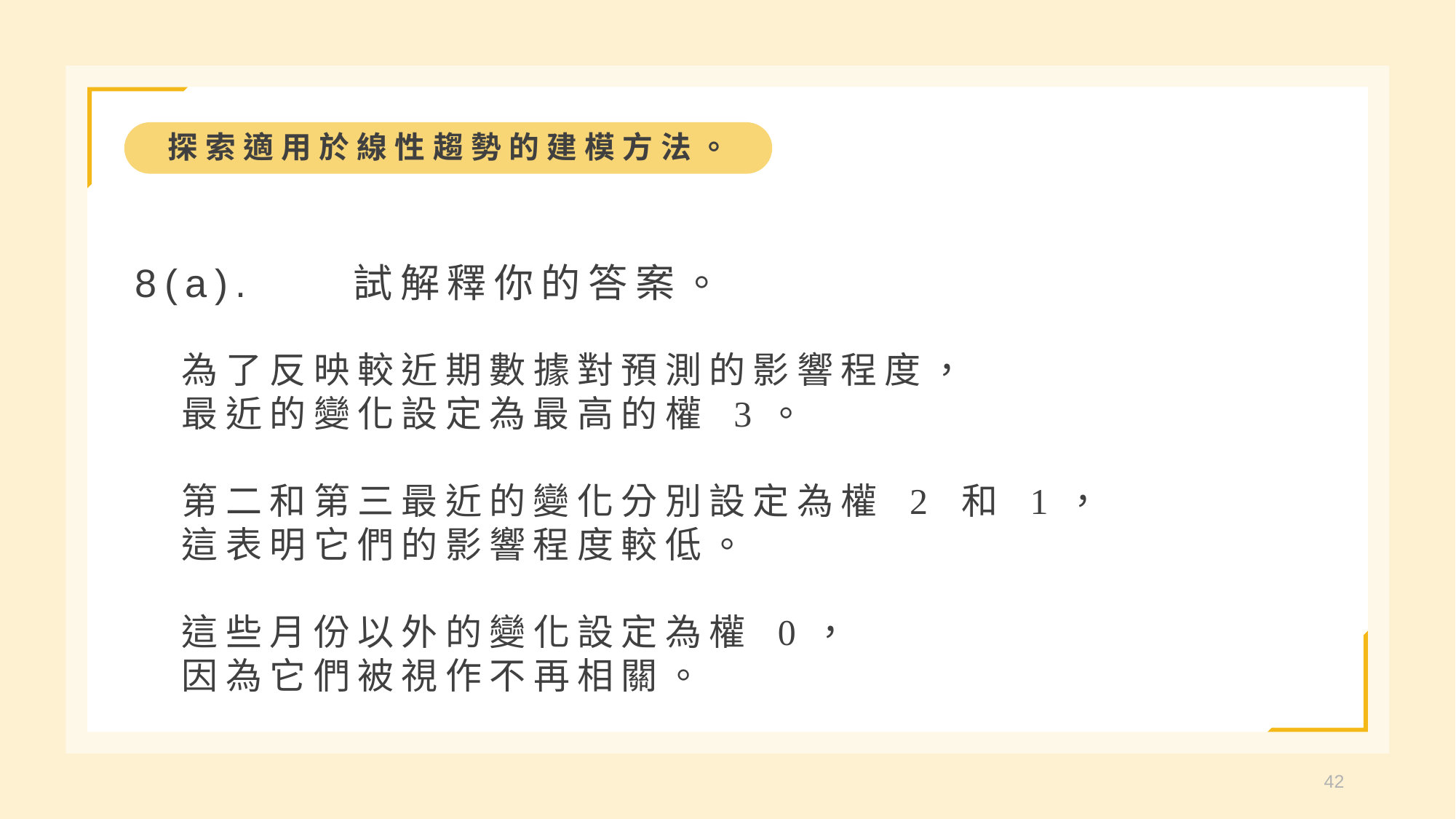

探索適用於線性趨勢的建模方法。
8(a).	試解釋你的答案。
為了反映較近期數據對預測的影響程度，
最近的變化設定為最高的權 3。

第二和第三最近的變化分別設定為權 2 和 1，
這表明它們的影響程度較低。

這些月份以外的變化設定為權 0，
因為它們被視作不再相關。
42